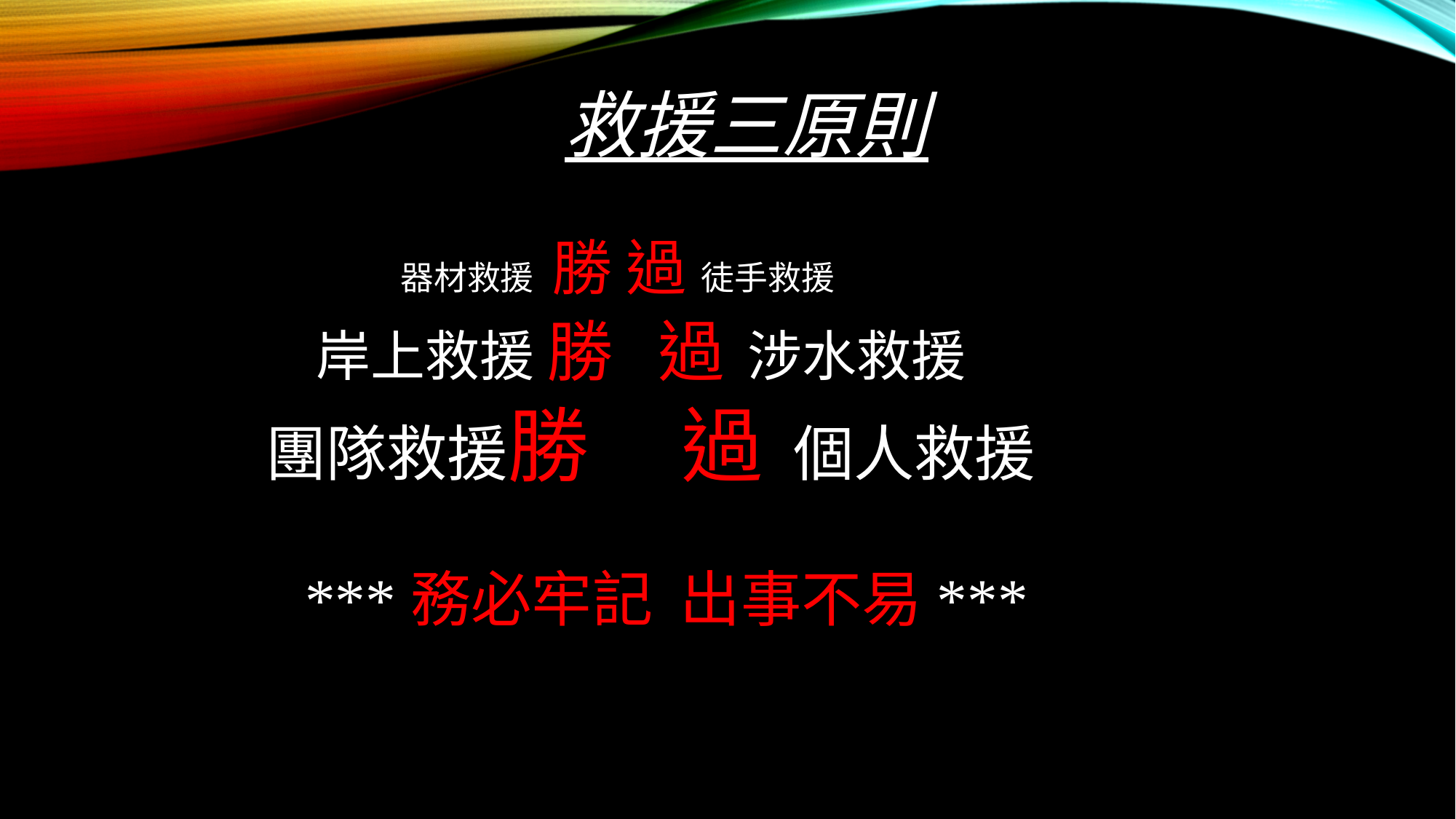

# 救援三原則
                              器材救援    勝 過  徒手救援
           岸上救援 勝   過   涉水救援
      團隊救援勝     過    個人救援

         ***務必牢記  出事不易***